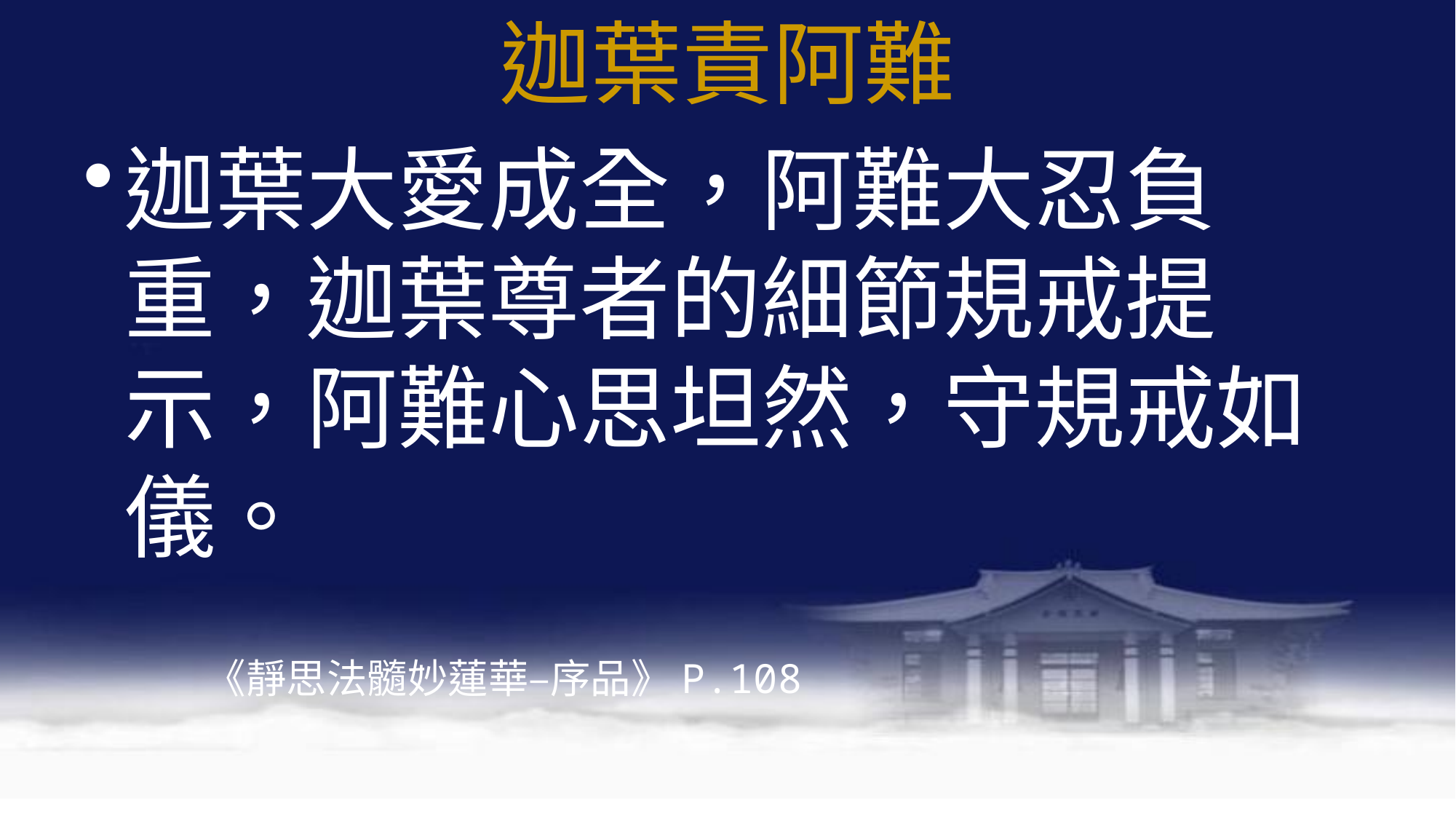

# 迦葉責阿難
迦葉大愛成全，阿難大忍負重，迦葉尊者的細節規戒提示，阿難心思坦然，守規戒如儀。
《靜思法髓妙蓮華–序品》P.108